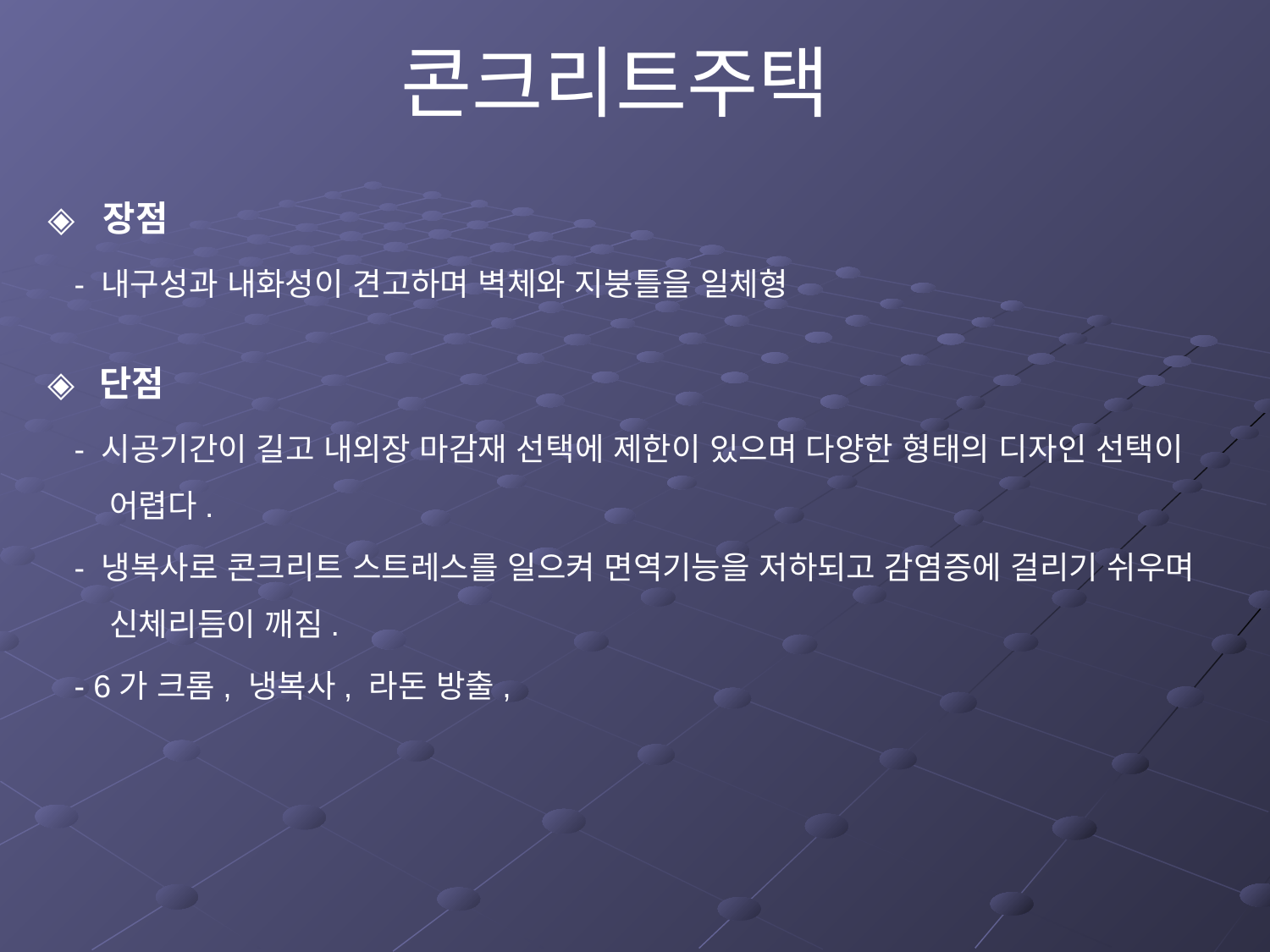

콘크리트주택
◈  장점
   - 내구성과 내화성이 견고하며 벽체와 지붕틀을 일체형
◈  단점
   - 시공기간이 길고 내외장 마감재 선택에 제한이 있으며 다양한 형태의 디자인 선택이 어렵다.
   - 냉복사로 콘크리트 스트레스를 일으켜 면역기능을 저하되고 감염증에 걸리기 쉬우며 신체리듬이 깨짐.
   - 6가 크롬, 냉복사, 라돈 방출,